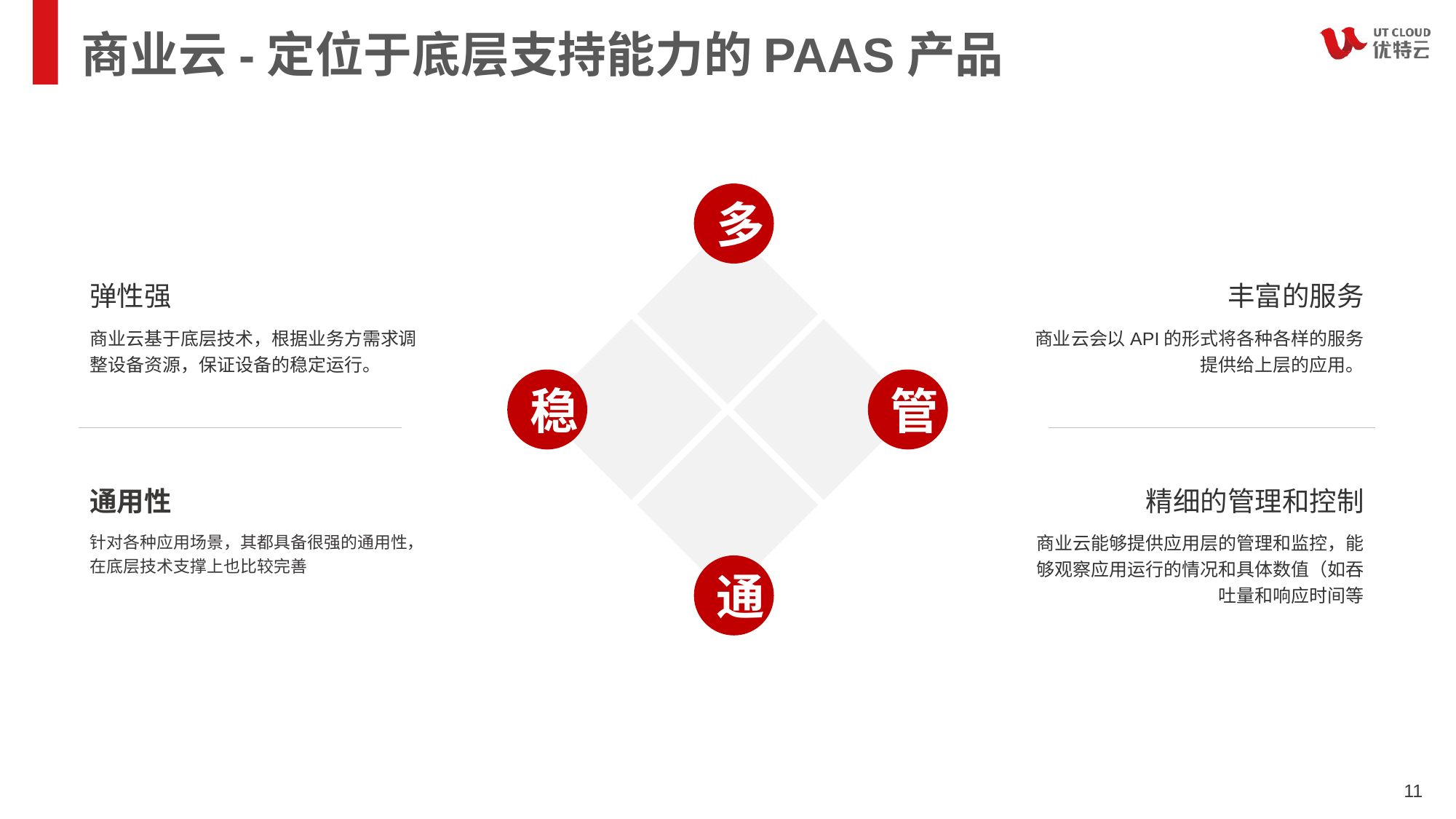

# 商业云-定位于底层支持能力的PAAS产品
多
稳
管
通

弹性强
商业云基于底层技术，根据业务方需求调整设备资源，保证设备的稳定运行。
通用性
针对各种应用场景，其都具备很强的通用性，在底层技术支撑上也比较完善
丰富的服务
商业云会以API的形式将各种各样的服务提供给上层的应用。
精细的管理和控制
商业云能够提供应用层的管理和监控，能够观察应用运行的情况和具体数值（如吞吐量和响应时间等
11